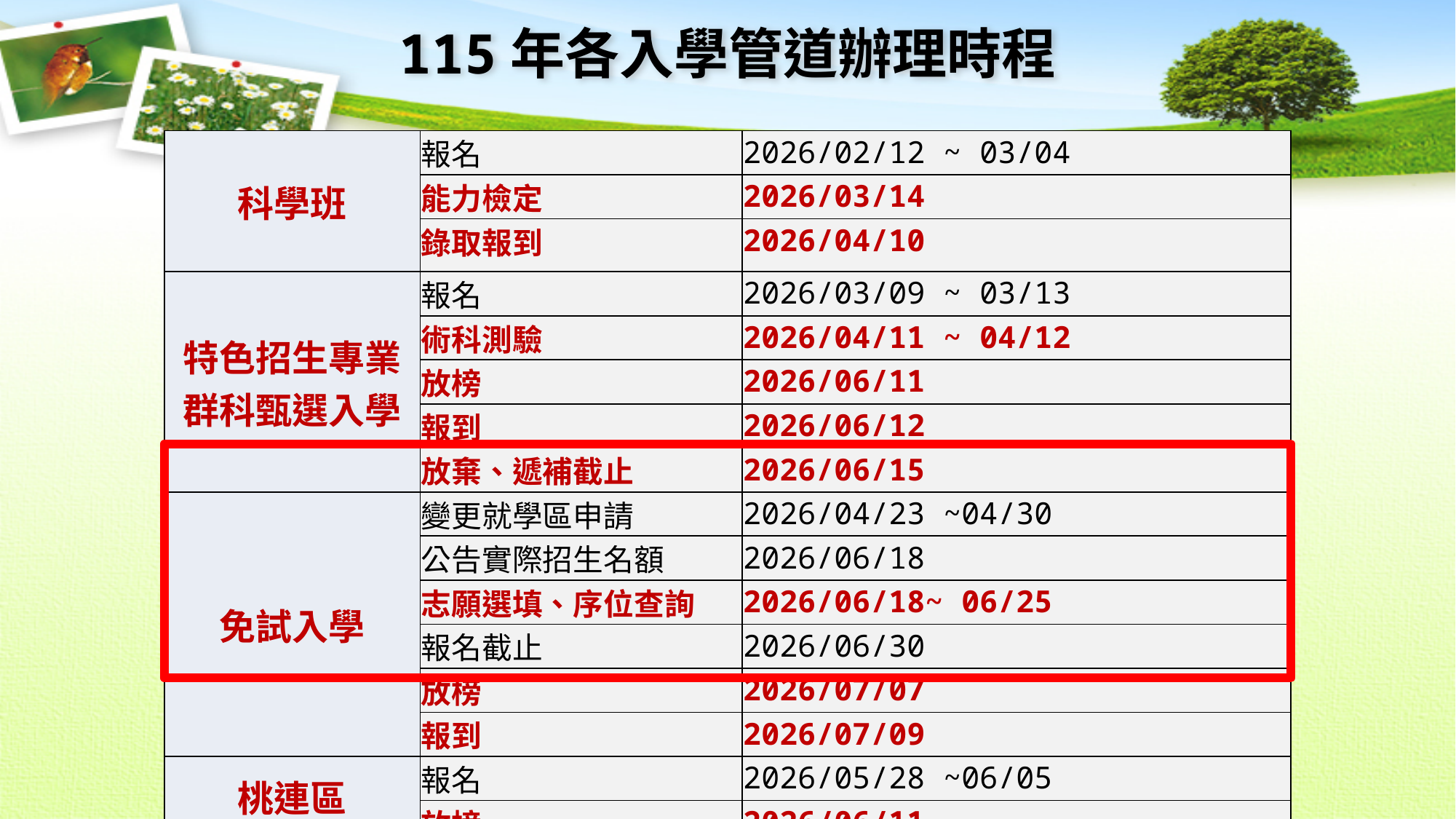

115年各入學管道辦理時程
| 科學班 | 報名 | 2026/02/12 ~ 03/04 |
| --- | --- | --- |
|  | 能力檢定 | 2026/03/14 |
|  | 錄取報到 | 2026/04/10 |
| 特色招生專業群科甄選入學 | 報名 | 2026/03/09 ~ 03/13 |
|  | 術科測驗 | 2026/04/11 ~ 04/12 |
|  | 放榜 | 2026/06/11 |
|  | 報到 | 2026/06/12 |
|  | 放棄、遞補截止 | 2026/06/15 |
| 免試入學 | 變更就學區申請 | 2026/04/23 ~04/30 |
|  | 公告實際招生名額 | 2026/06/18 |
|  | 志願選填、序位查詢 | 2026/06/18~ 06/25 |
|  | 報名截止 | 2026/06/30 |
|  | 放榜 | 2026/07/07 |
|  | 報到 | 2026/07/09 |
| 桃連區 直升入學 | 報名 | 2026/05/28 ~06/05 |
|  | 放榜 | 2026/06/11 |
|  | 報到 | 2026/06/15 |